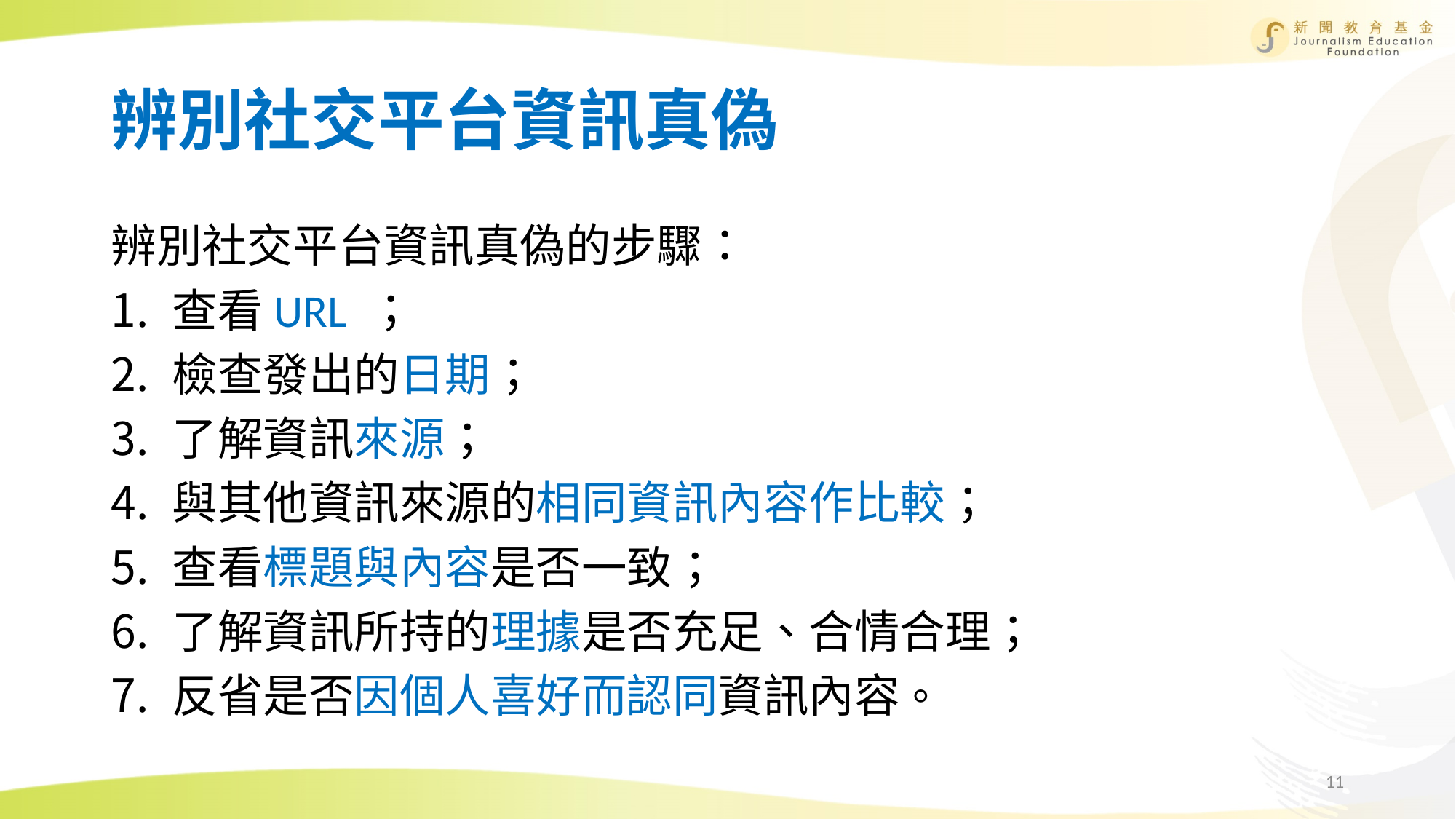

# 辨別社交平台資訊真偽
辨別社交平台資訊真偽的步驟：
查看URL ；
檢查發出的日期；
了解資訊來源；
與其他資訊來源的相同資訊內容作比較；
查看標題與內容是否一致；
了解資訊所持的理據是否充足、合情合理；
反省是否因個人喜好而認同資訊內容。
11